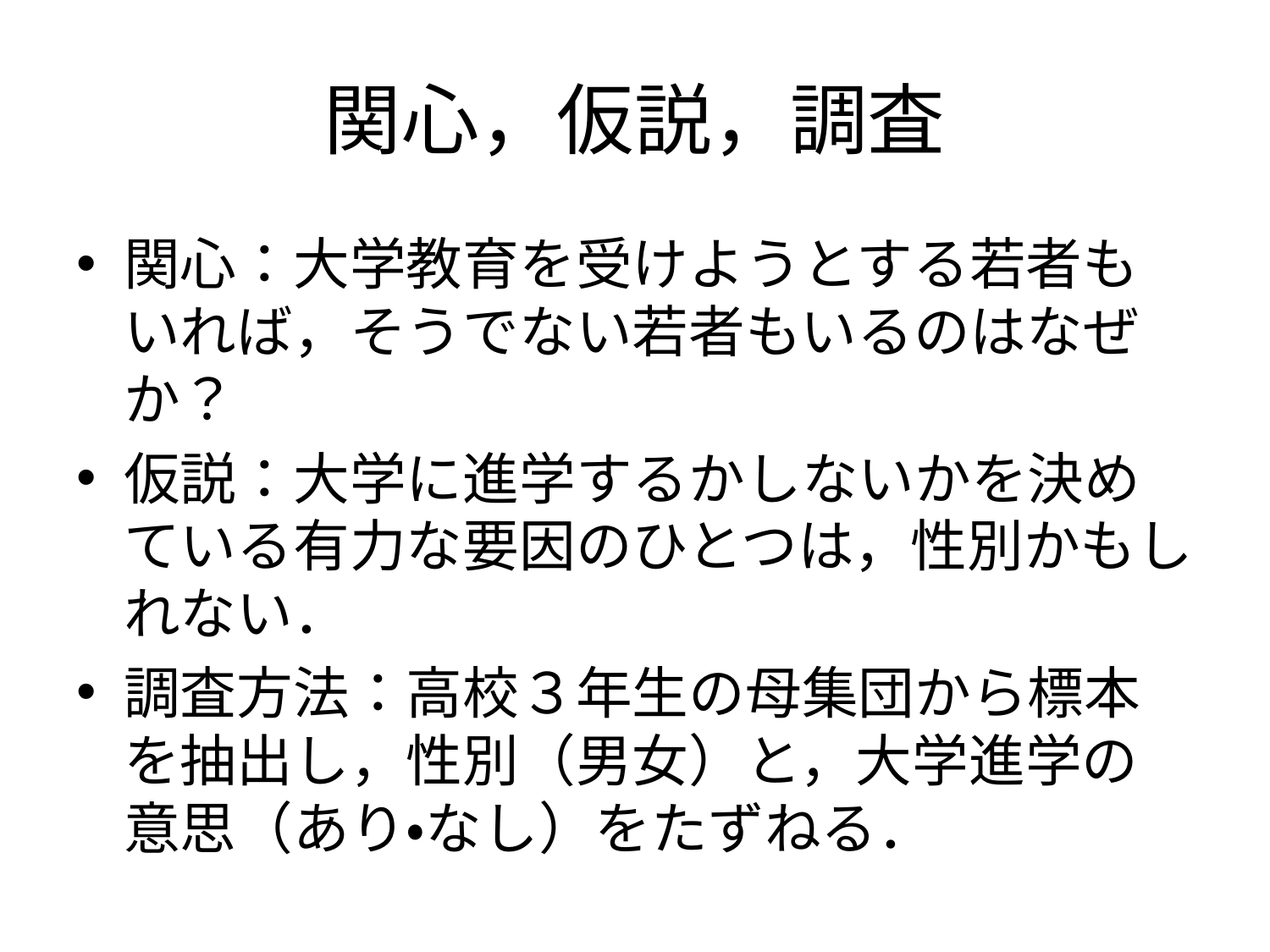

# 関心，仮説，調査
関心：大学教育を受けようとする若者もいれば，そうでない若者もいるのはなぜか？
仮説：大学に進学するかしないかを決めている有力な要因のひとつは，性別かもしれない．
調査方法：高校３年生の母集団から標本を抽出し，性別（男女）と，大学進学の意思（あり・なし）をたずねる．